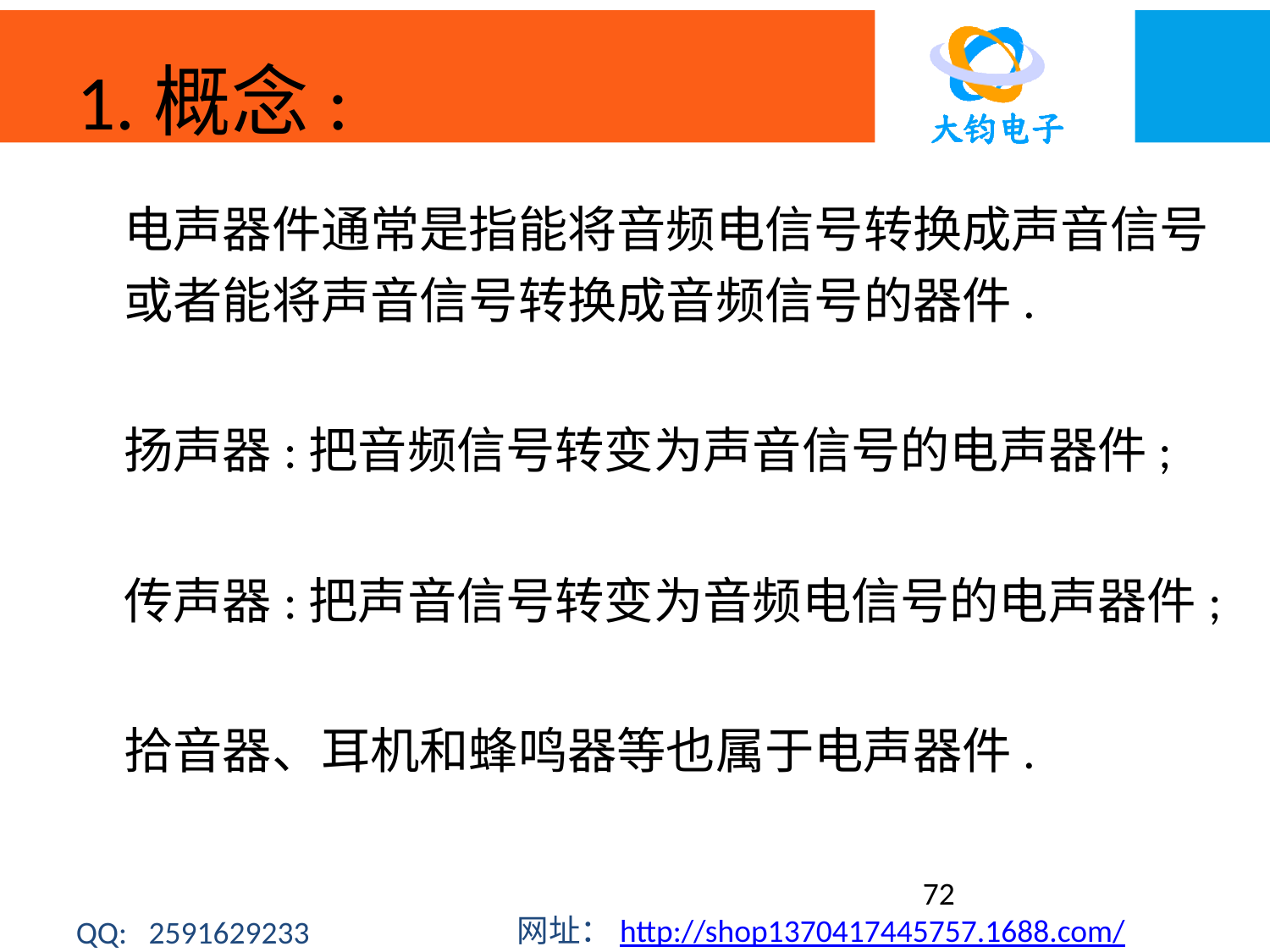

1.概念:
	电声器件通常是指能将音频电信号转换成声音信号或者能将声音信号转换成音频信号的器件.

	扬声器:把音频信号转变为声音信号的电声器件;

	传声器:把声音信号转变为音频电信号的电声器件;

	拾音器、耳机和蜂鸣器等也属于电声器件.
72